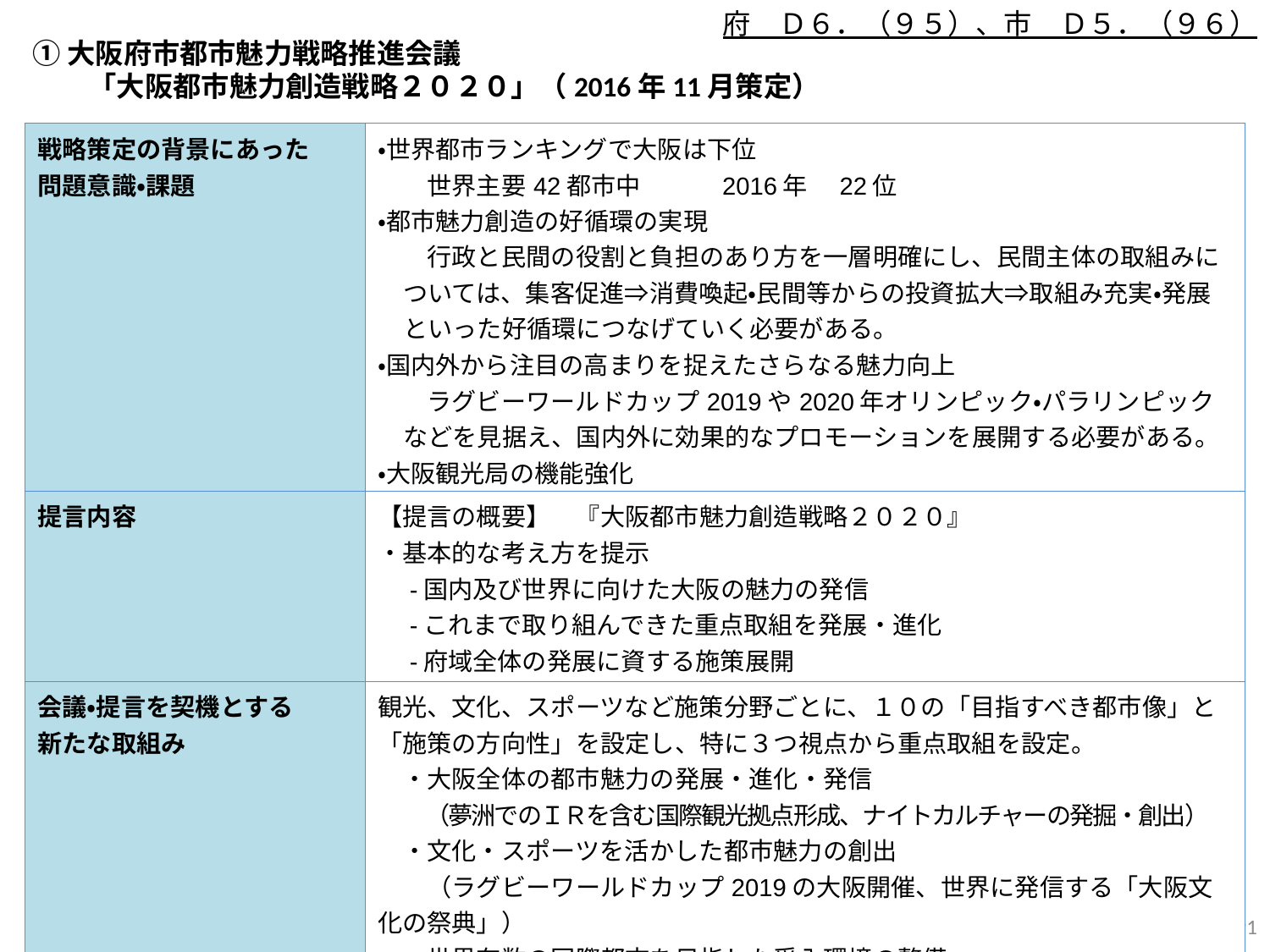

府　Ｄ６．（９５）、市　Ｄ５．（９６）
①大阪府市都市魅力戦略推進会議
　　「大阪都市魅力創造戦略２０２０」（2016年11月策定）
| 戦略策定の背景にあった 問題意識・課題 | ・世界都市ランキングで大阪は下位 　　世界主要42都市中　　　2016年　22位 ・都市魅力創造の好循環の実現 　　行政と民間の役割と負担のあり方を一層明確にし、民間主体の取組みについては、集客促進⇒消費喚起・民間等からの投資拡大⇒取組み充実・発展といった好循環につなげていく必要がある。 ・国内外から注目の高まりを捉えたさらなる魅力向上 　　ラグビーワールドカップ2019や2020年オリンピック・パラリンピックなどを見据え、国内外に効果的なプロモーションを展開する必要がある。 ・大阪観光局の機能強化 　　地域連携ＤＭＯとして登録されるなど、観光事業推進の司令塔として、さらなる進化・機能強化が求められている。 |
| --- | --- |
| 提言内容 | 【提言の概要】　『大阪都市魅力創造戦略２０２０』 ・基本的な考え方を提示 　-国内及び世界に向けた大阪の魅力の発信 　-これまで取り組んできた重点取組を発展・進化 　-府域全体の発展に資する施策展開 　-2020年度以降も見据えた仕組みづくり |
| 会議・提言を契機とする 新たな取組み | 観光、文化、スポーツなど施策分野ごとに、１０の「目指すべき都市像」と「施策の方向性」を設定し、特に３つ視点から重点取組を設定。 　・大阪全体の都市魅力の発展・進化・発信 　　（夢洲でのＩＲを含む国際観光拠点形成、ナイトカルチャーの発掘・創出） 　・文化・スポーツを活かした都市魅力の創出 　　（ラグビーワールドカップ2019の大阪開催、世界に発信する「大阪文化の祭典」） 　・世界有数の国際都市を目指した受入環境の整備 　　（Wi-Fi設置の拡充、トラベルサービスセンター大阪の運営、観光案内板等の整備促進） |
91